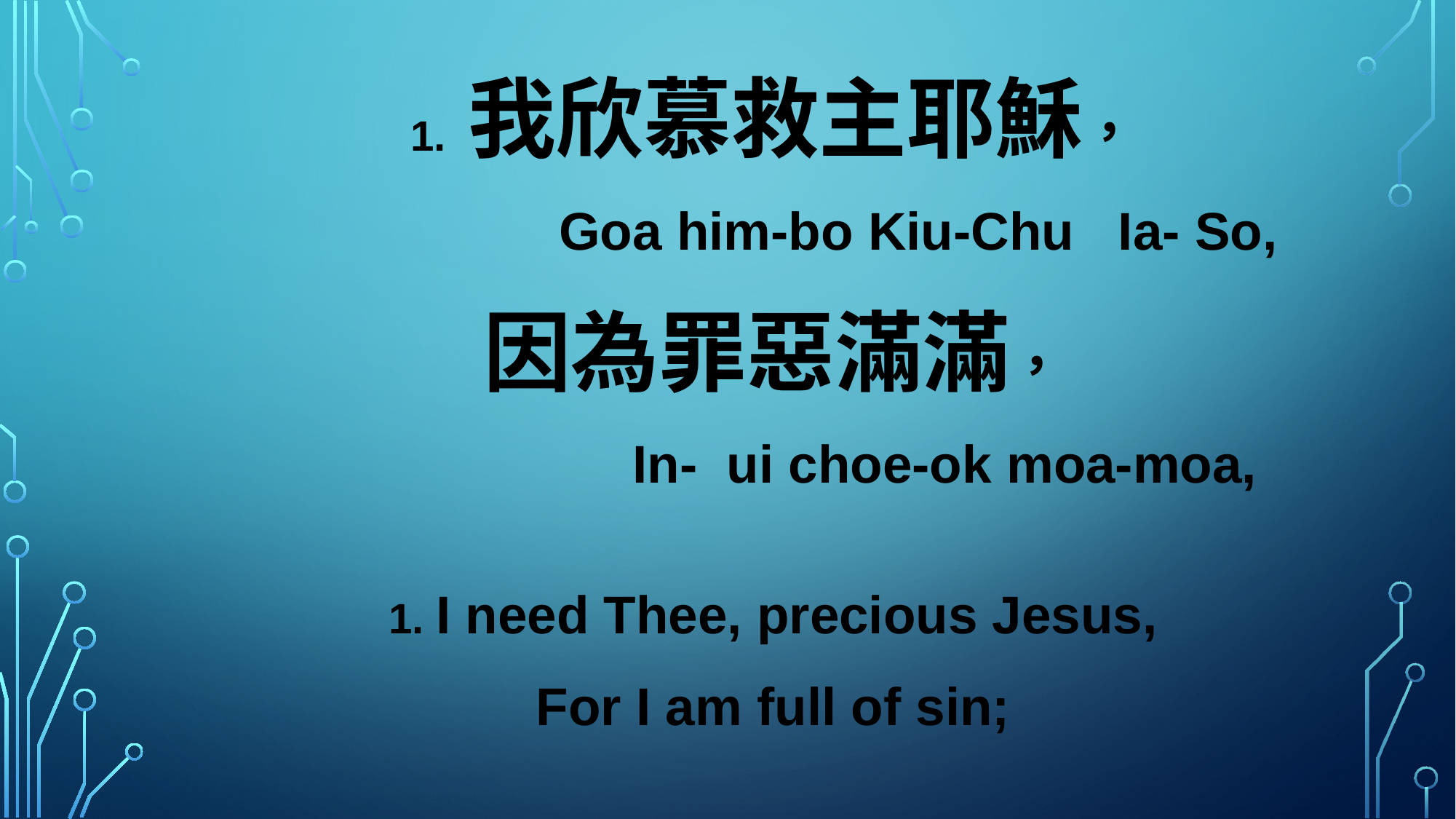

1. 我欣慕救主耶穌，
                               Goa him-bo Kiu-Chu   Ia- So,
因為罪惡滿滿，
                                    In-  ui choe-ok moa-moa,

1. I need Thee, precious Jesus,
For I am full of sin;